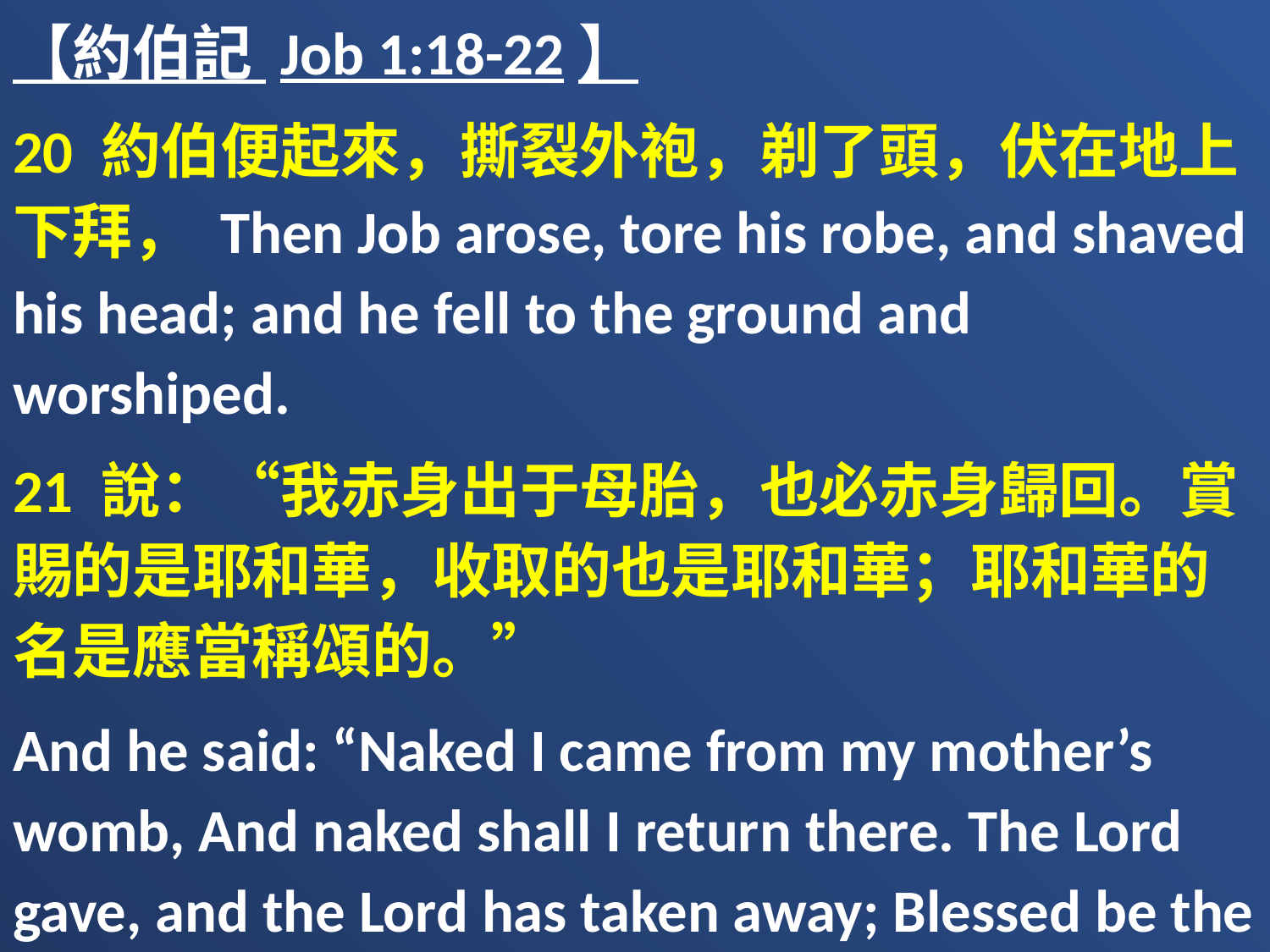

【約伯記 Job 1:18-22】
20 約伯便起來，撕裂外袍，剃了頭，伏在地上下拜， Then Job arose, tore his robe, and shaved his head; and he fell to the ground and worshiped.
21 說：“我赤身出于母胎，也必赤身歸回。賞賜的是耶和華，收取的也是耶和華；耶和華的名是應當稱頌的。”
And he said: “Naked I came from my mother’s womb, And naked shall I return there. The Lord gave, and the Lord has taken away; Blessed be the name of the Lord.”